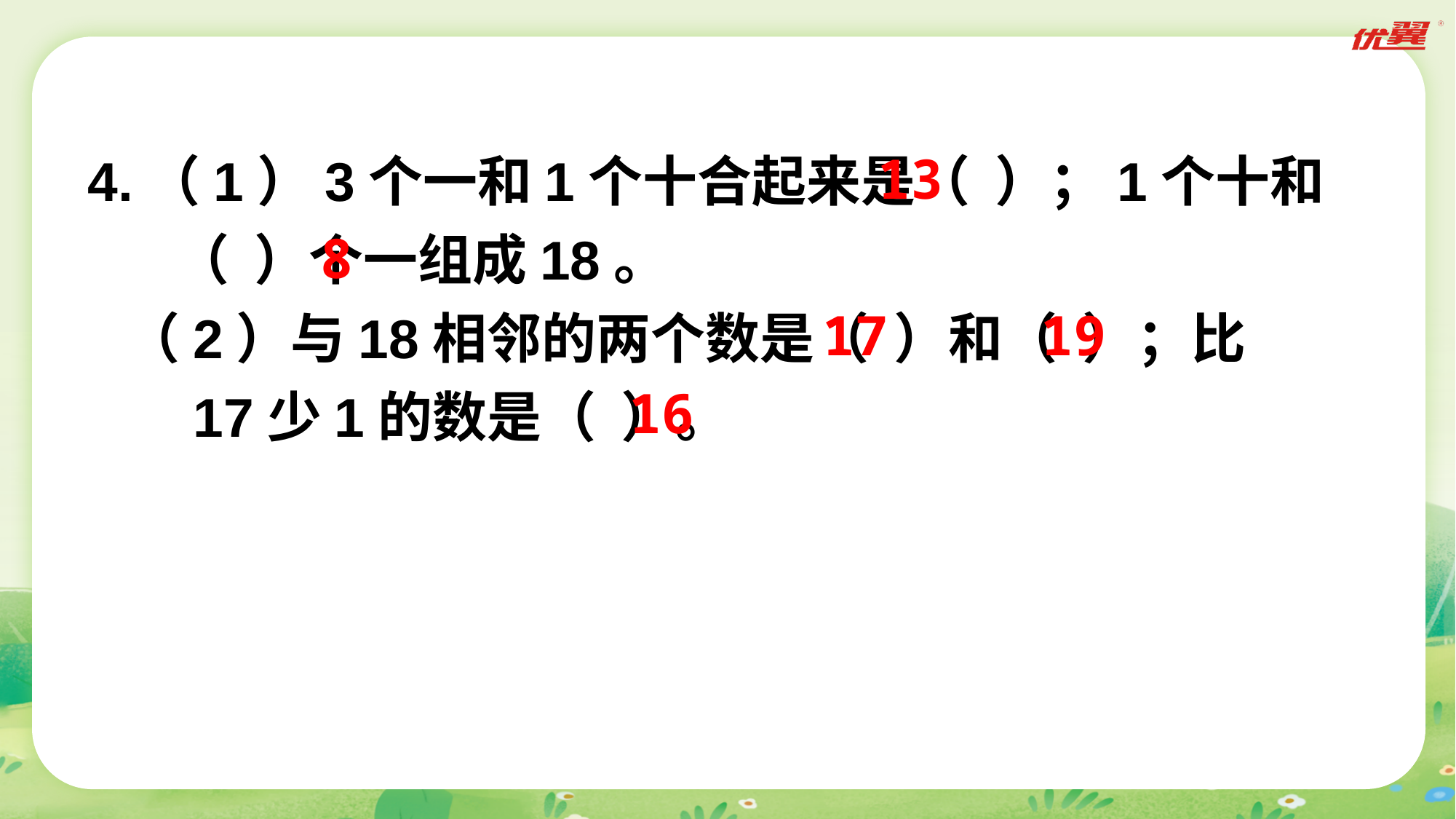

4.（1）3个一和1个十合起来是（  ）；1个十和
      （  ）个一组成18。
  （2）与18相邻的两个数是（  ）和（  ）；比
       17少1的数是（  ）。
13
8
17
19
16